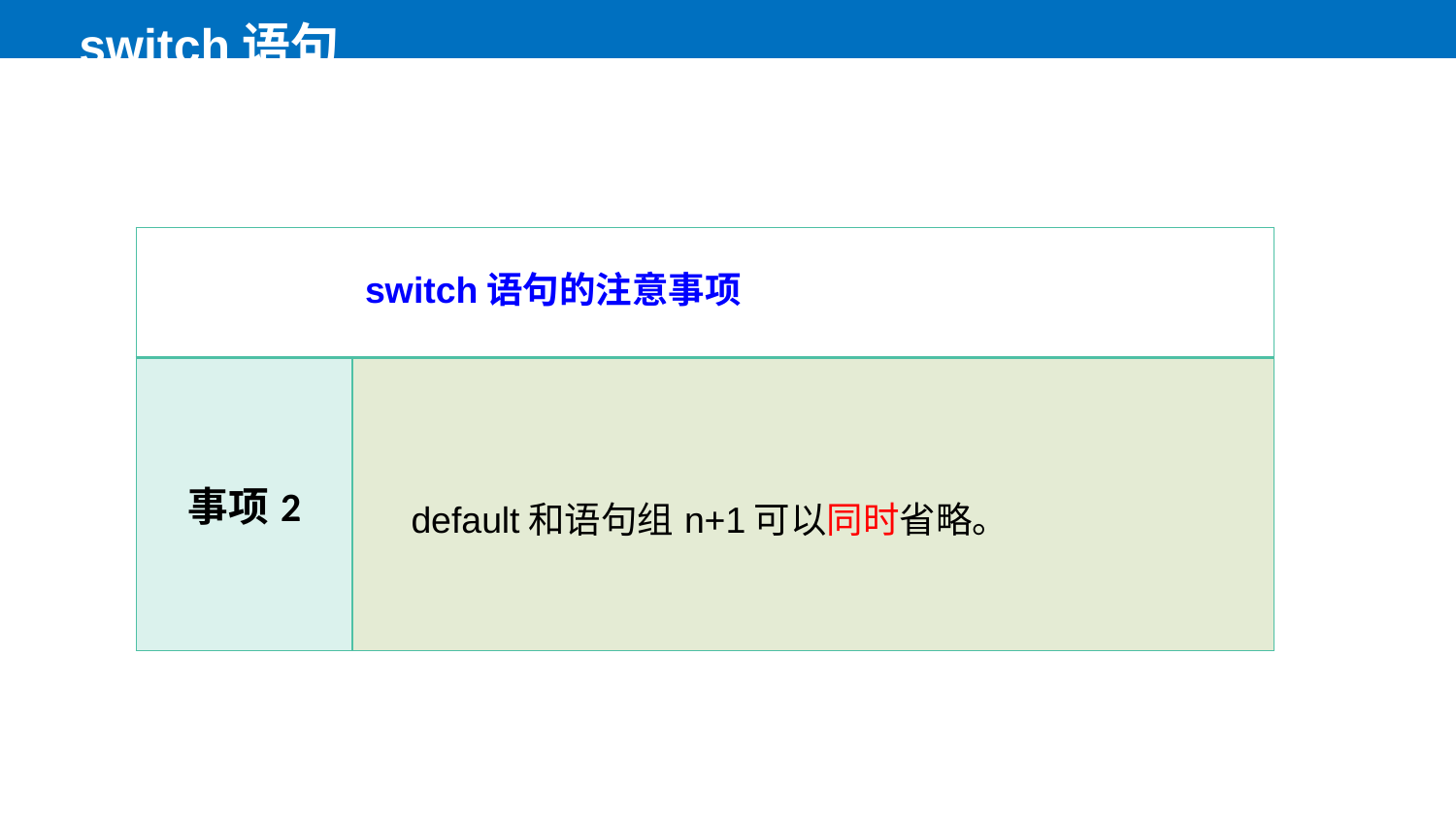

switch语句

| switch语句的注意事项 |  |
| --- | --- |
| 事项2 | default和语句组n+1可以同时省略。 |